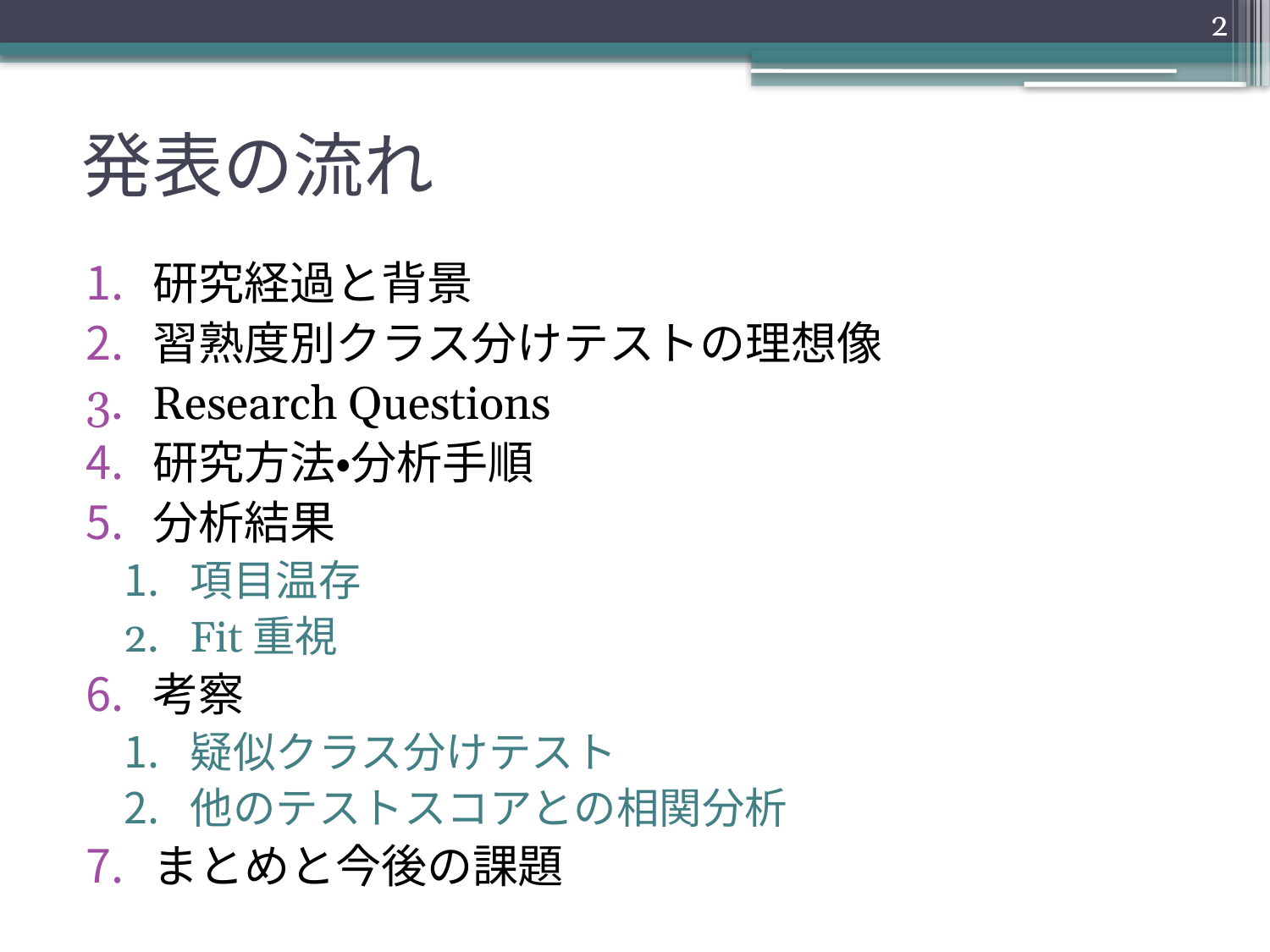

2
# 発表の流れ
研究経過と背景
習熟度別クラス分けテストの理想像
Research Questions
研究方法・分析手順
分析結果
項目温存
Fit重視
考察
疑似クラス分けテスト
他のテストスコアとの相関分析
まとめと今後の課題